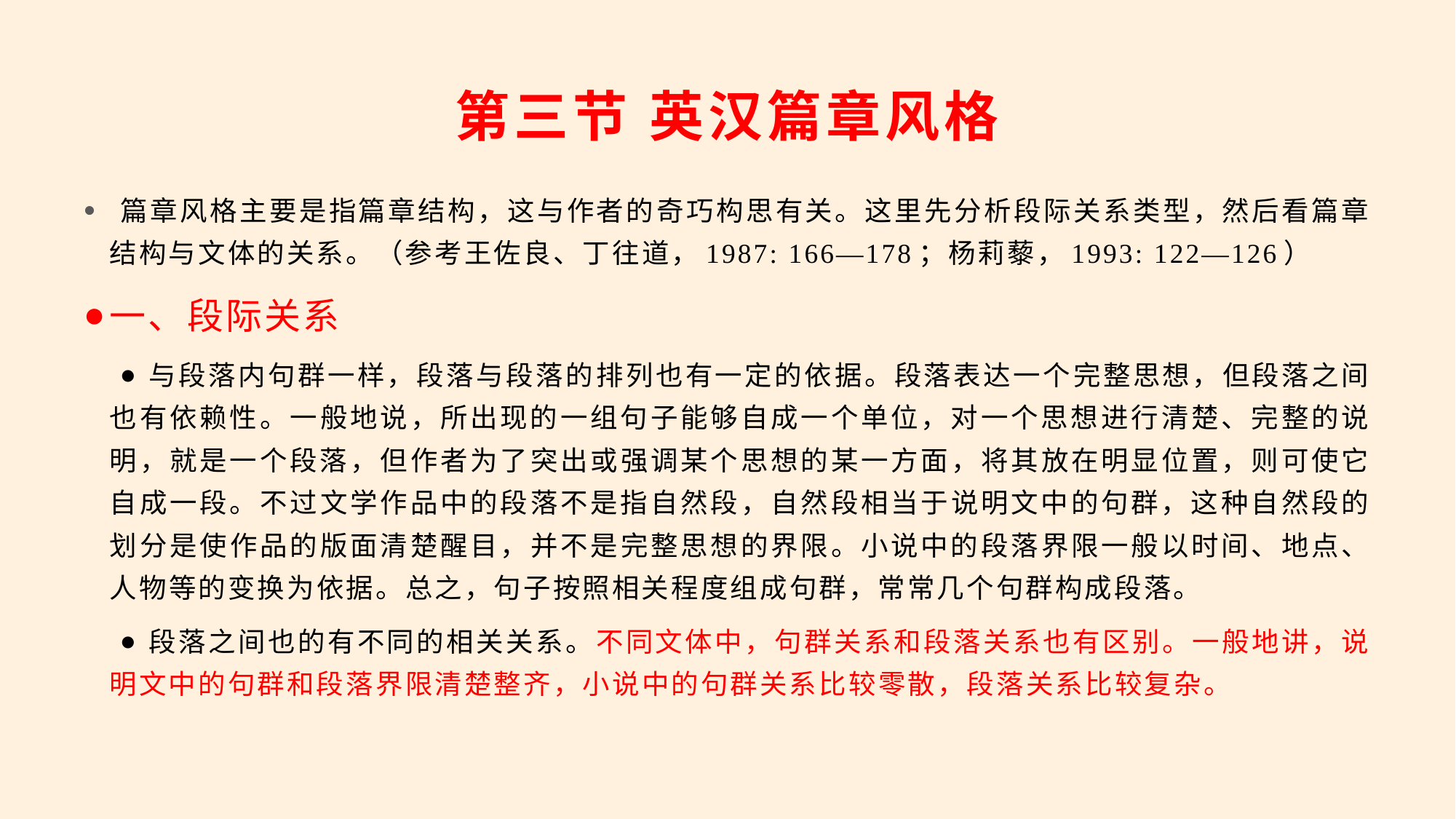

# 第三节 英汉篇章风格
 篇章风格主要是指篇章结构，这与作者的奇巧构思有关。这里先分析段际关系类型，然后看篇章结构与文体的关系。（参考王佐良、丁往道，1987: 166—178；杨莉藜，1993: 122—126）
一、段际关系
与段落内句群一样，段落与段落的排列也有一定的依据。段落表达一个完整思想，但段落之间也有依赖性。一般地说，所出现的一组句子能够自成一个单位，对一个思想进行清楚、完整的说明，就是一个段落，但作者为了突出或强调某个思想的某一方面，将其放在明显位置，则可使它自成一段。不过文学作品中的段落不是指自然段，自然段相当于说明文中的句群，这种自然段的划分是使作品的版面清楚醒目，并不是完整思想的界限。小说中的段落界限一般以时间、地点、人物等的变换为依据。总之，句子按照相关程度组成句群，常常几个句群构成段落。
段落之间也的有不同的相关关系。不同文体中，句群关系和段落关系也有区别。一般地讲，说明文中的句群和段落界限清楚整齐，小说中的句群关系比较零散，段落关系比较复杂。